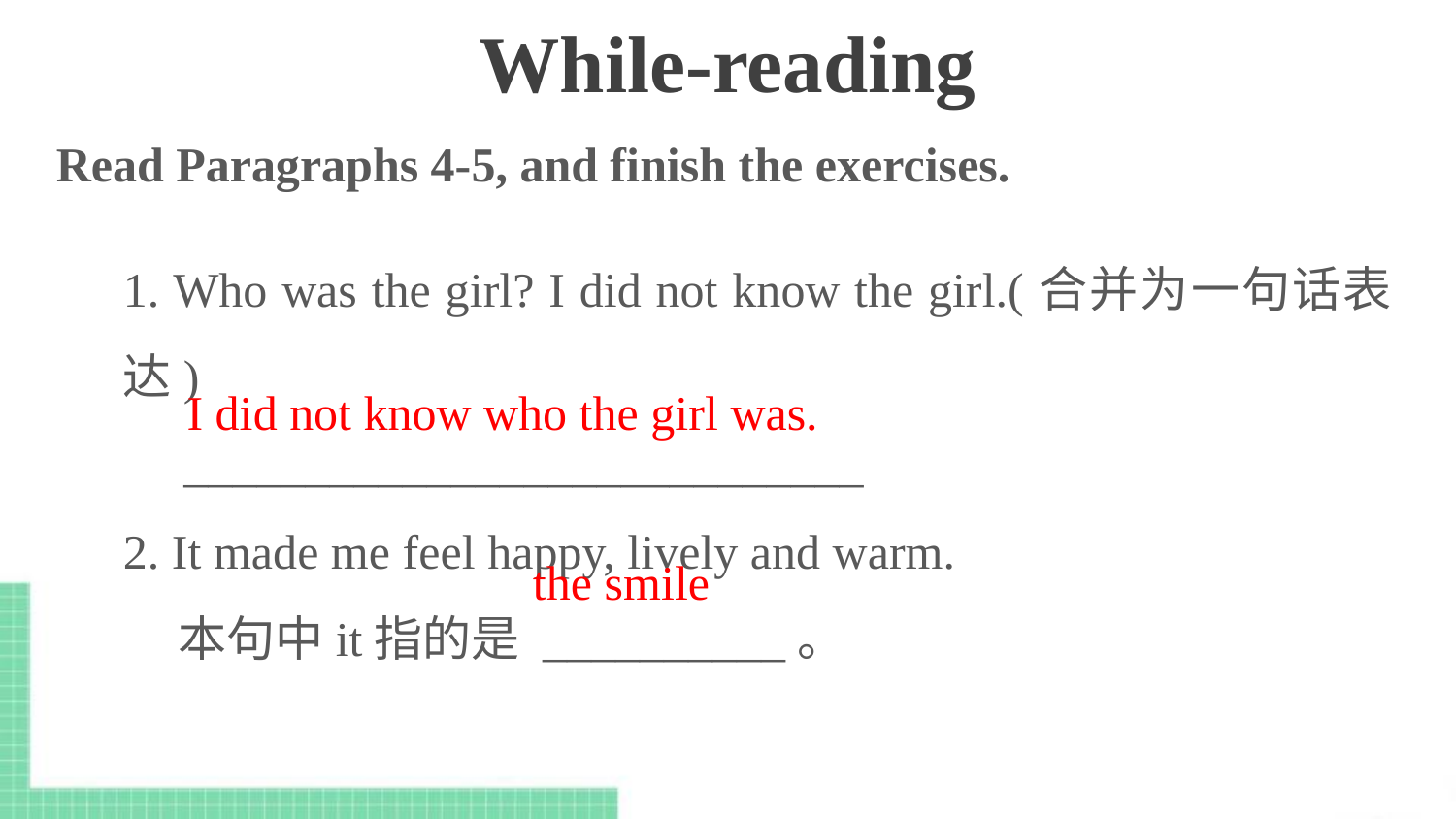

While-reading
 Read Paragraphs 4-5, and finish the exercises.
1. Who was the girl? I did not know the girl.(合并为一句话表达)
     ____________________________
2. It made me feel happy, lively and warm.
    本句中it指的是 __________。
I did not know who the girl was.
the smile